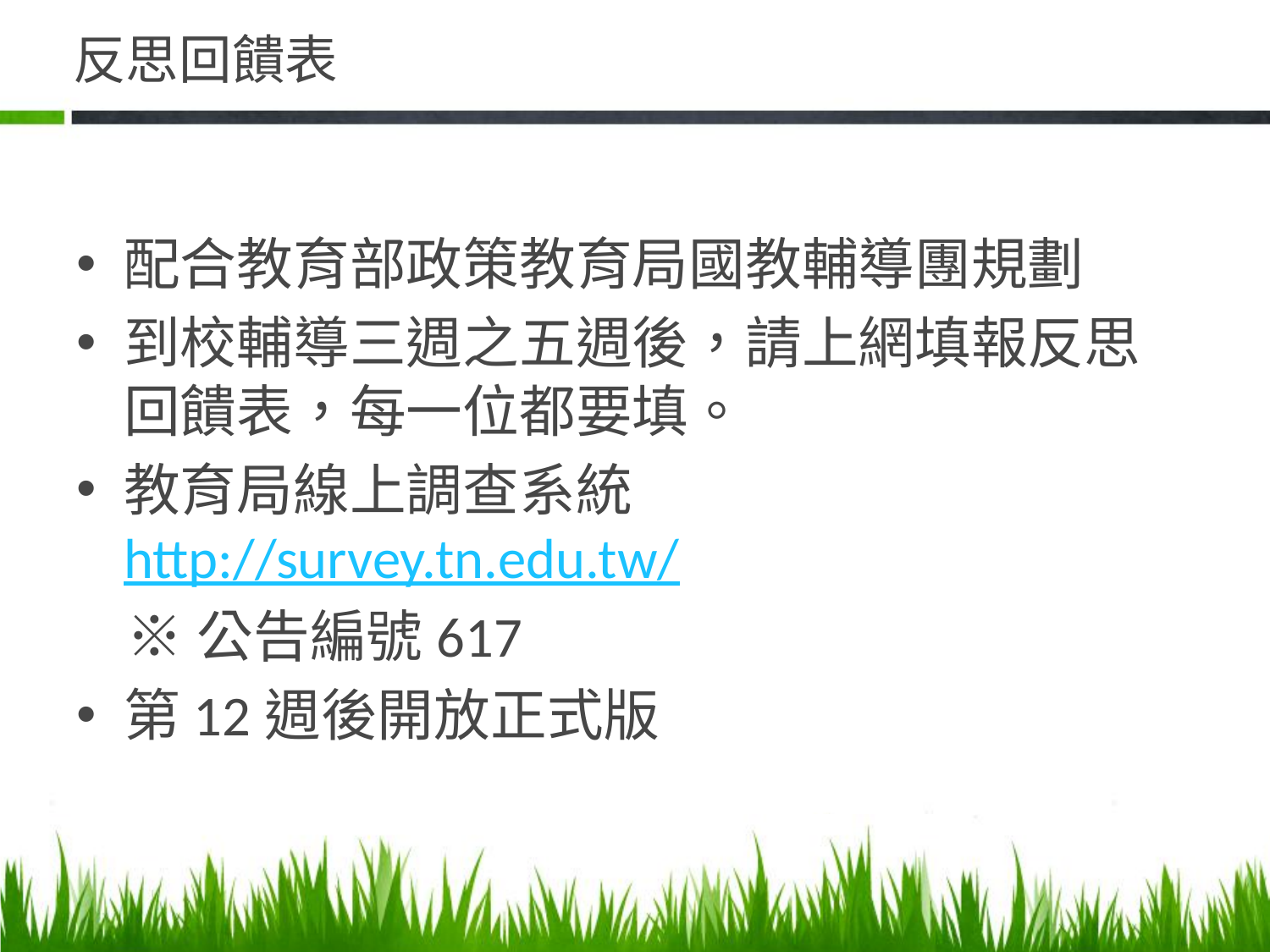

# 反思回饋表
配合教育部政策教育局國教輔導團規劃
到校輔導三週之五週後，請上網填報反思回饋表，每一位都要填。
教育局線上調查系統http://survey.tn.edu.tw/
    ※公告編號617
第12週後開放正式版